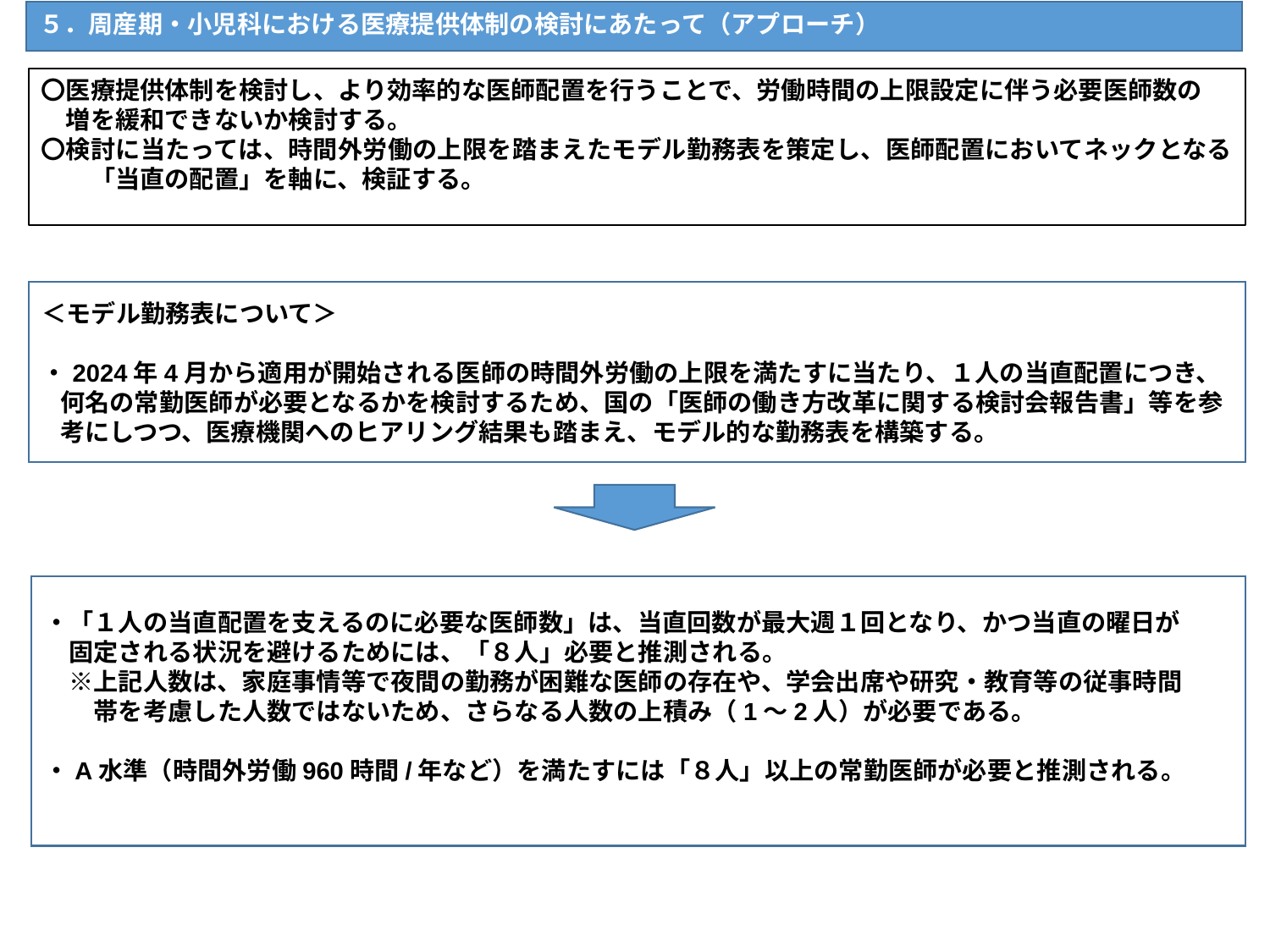

５．周産期・小児科における医療提供体制の検討にあたって（アプローチ）
〇医療提供体制を検討し、より効率的な医師配置を行うことで、労働時間の上限設定に伴う必要医師数の
　増を緩和できないか検討する。
〇検討に当たっては、時間外労働の上限を踏まえたモデル勤務表を策定し、医師配置においてネックとなる　　「当直の配置」を軸に、検証する。

＜モデル勤務表について＞

・2024年4月から適用が開始される医師の時間外労働の上限を満たすに当たり、１人の当直配置につき、何名の常勤医師が必要となるかを検討するため、国の「医師の働き方改革に関する検討会報告書」等を参考にしつつ、医療機関へのヒアリング結果も踏まえ、モデル的な勤務表を構築する。

・「１人の当直配置を支えるのに必要な医師数」は、当直回数が最大週１回となり、かつ当直の曜日が
　固定される状況を避けるためには、「８人」必要と推測される。
　※上記人数は、家庭事情等で夜間の勤務が困難な医師の存在や、学会出席や研究・教育等の従事時間
　　帯を考慮した人数ではないため、さらなる人数の上積み（1～2人）が必要である。

・A水準（時間外労働960時間/年など）を満たすには「８人」以上の常勤医師が必要と推測される。